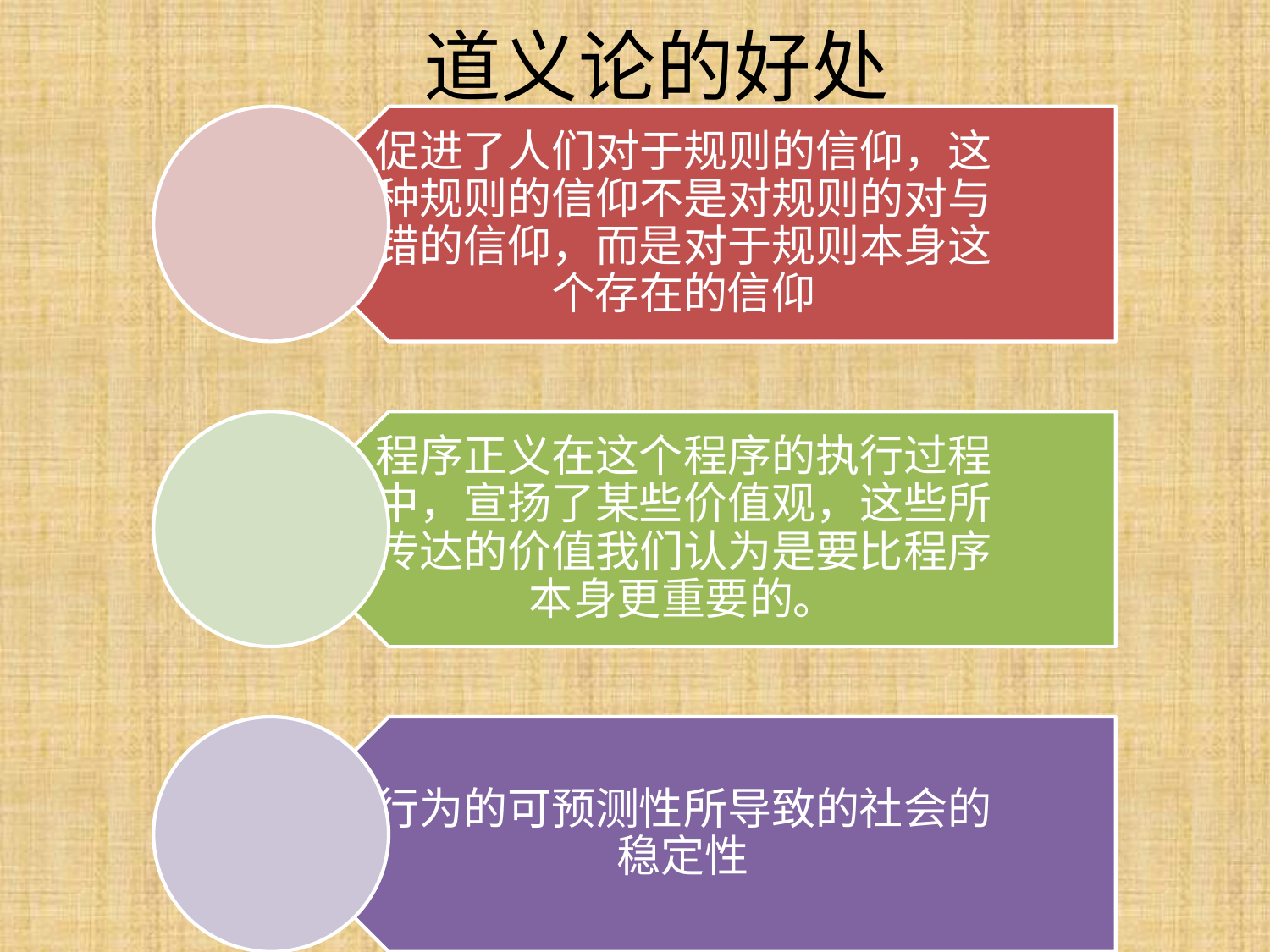

# 道义论的好处
促进了人们对于规则的信仰，这种规则的信仰不是对规则的对与错的信仰，而是对于规则本身这个存在的信仰
程序正义在这个程序的执行过程中，宣扬了某些价值观，这些所传达的价值我们认为是要比程序本身更重要的。
行为的可预测性所导致的社会的稳定性